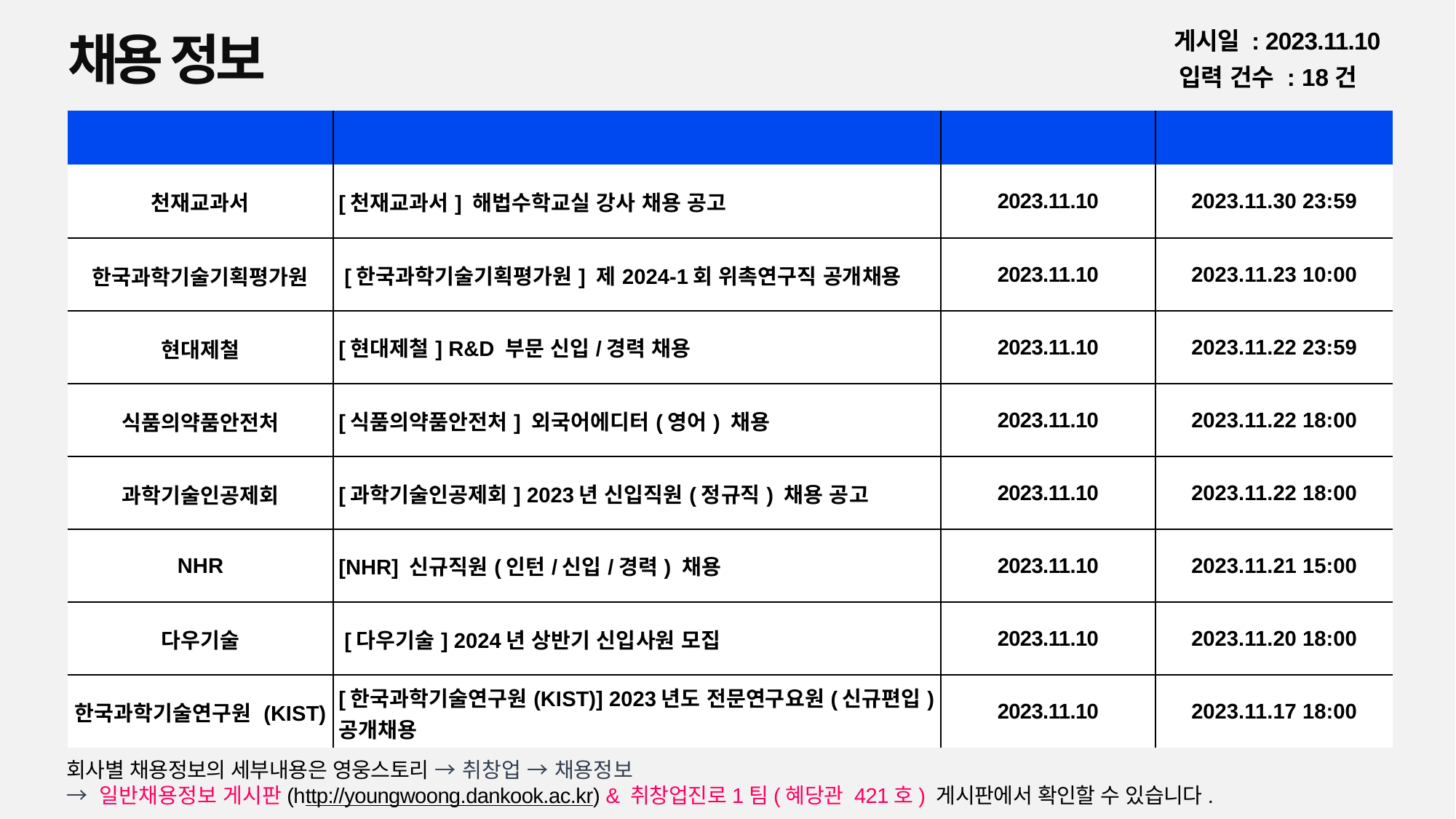

채용 정보
게시일 : 2023.11.10
입력 건수 : 18건
| 회사명 | 공고명 | 등록일 | 마감일 |
| --- | --- | --- | --- |
| 천재교과서 | [천재교과서] 해법수학교실 강사 채용 공고 | 2023.11.10 | 2023.11.30 23:59 |
| 한국과학기술기획평가원 | [한국과학기술기획평가원] 제2024-1회 위촉연구직 공개채용 | 2023.11.10 | 2023.11.23 10:00 |
| 현대제철 | [현대제철] R&D 부문 신입/경력 채용 | 2023.11.10 | 2023.11.22 23:59 |
| 식품의약품안전처 | [식품의약품안전처] 외국어에디터(영어) 채용 | 2023.11.10 | 2023.11.22 18:00 |
| 과학기술인공제회 | [과학기술인공제회] 2023년 신입직원(정규직) 채용 공고 | 2023.11.10 | 2023.11.22 18:00 |
| NHR | [NHR] 신규직원(인턴/신입/경력) 채용 | 2023.11.10 | 2023.11.21 15:00 |
| 다우기술 | [다우기술] 2024년 상반기 신입사원 모집 | 2023.11.10 | 2023.11.20 18:00 |
| 한국과학기술연구원 (KIST) | [한국과학기술연구원(KIST)] 2023년도 전문연구요원(신규편입) 공개채용 | 2023.11.10 | 2023.11.17 18:00 |
회사별 채용정보의 세부내용은 영웅스토리 → 취창업 → 채용정보
→ 일반채용정보 게시판(http://youngwoong.dankook.ac.kr) & 취창업진로1팀(혜당관 421호) 게시판에서 확인할 수 있습니다.